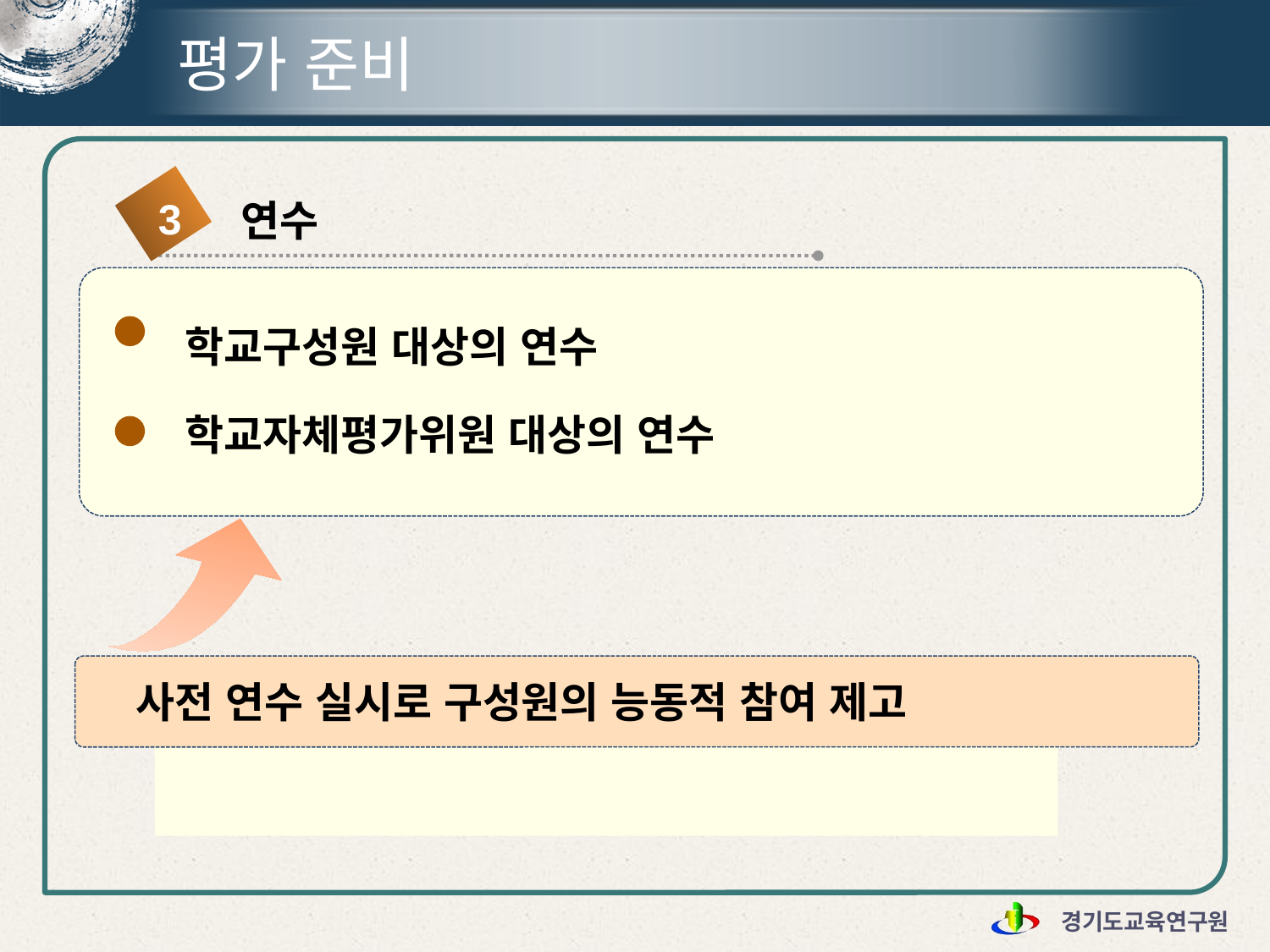

# 평가 준비

1
연수

3

 학교구성원 대상의 연수

 학교자체평가위원 대상의 연수

   사전 연수 실시로 구성원의 능동적 참여 제고